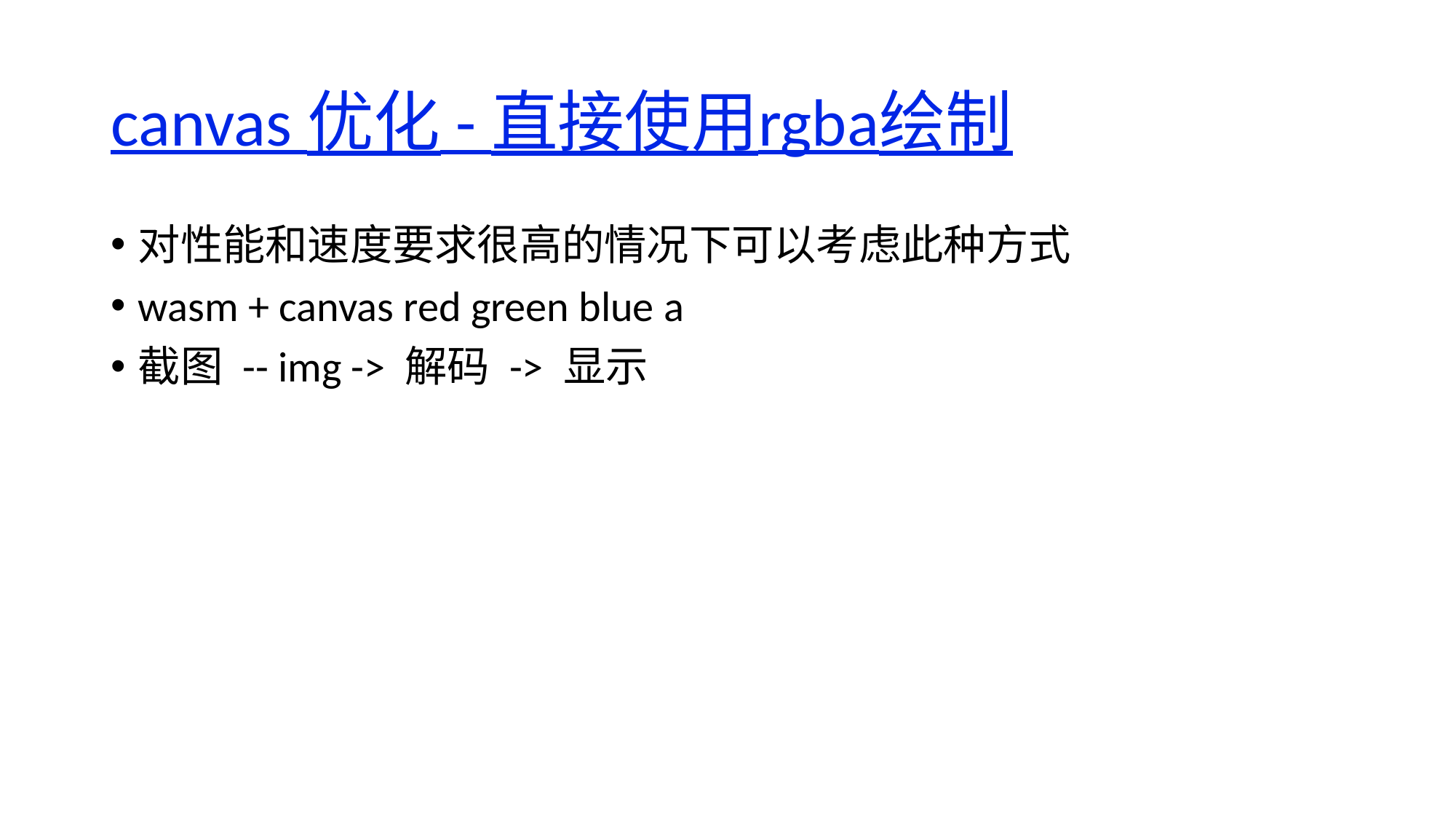

# canvas 优化 - 直接使用rgba绘制
对性能和速度要求很高的情况下可以考虑此种方式
wasm + canvas red green blue a
截图 -- img -> 解码 -> 显示